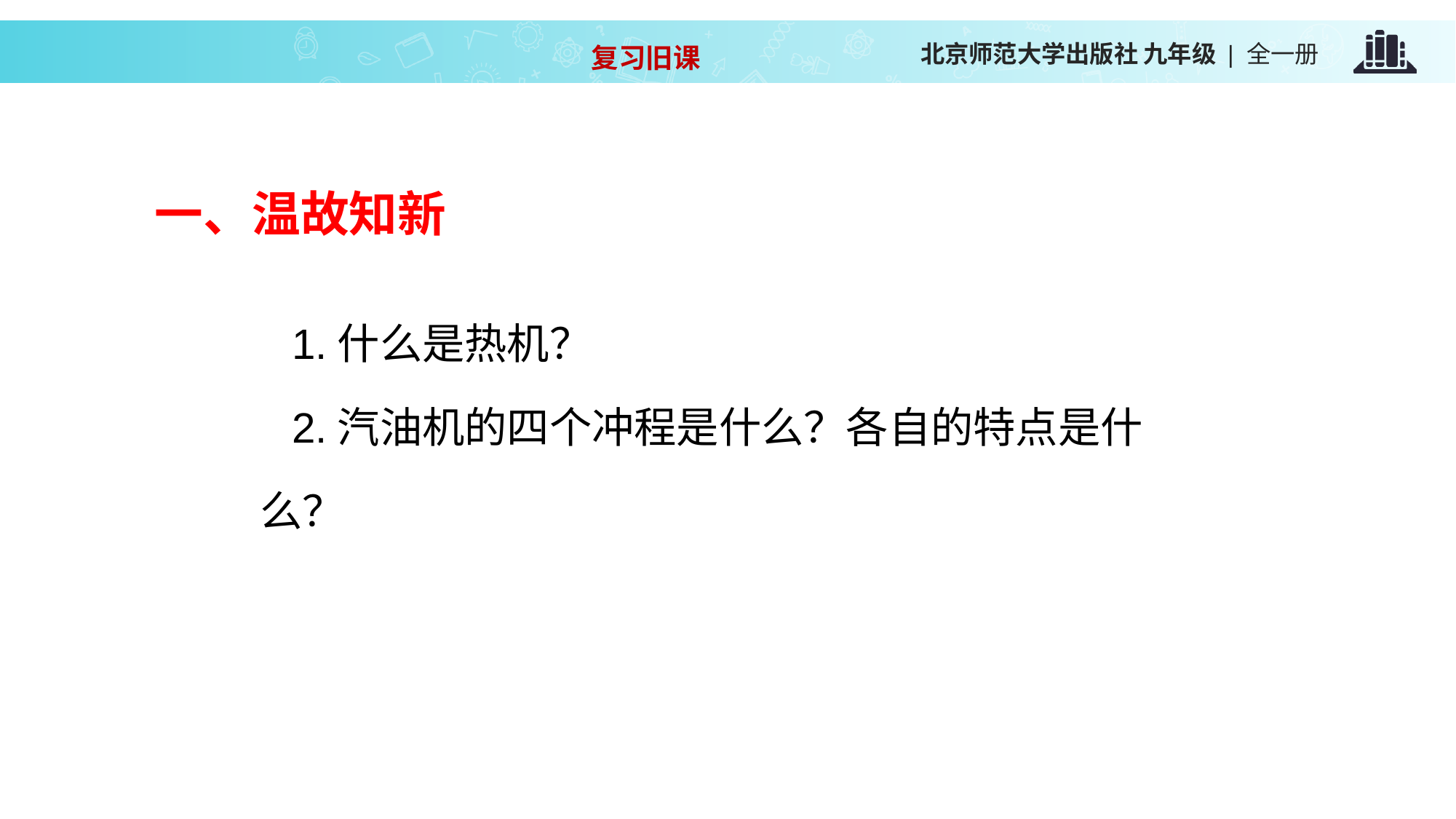

复习旧课
一、温故知新
1.什么是热机？
2.汽油机的四个冲程是什么？各自的特点是什么？